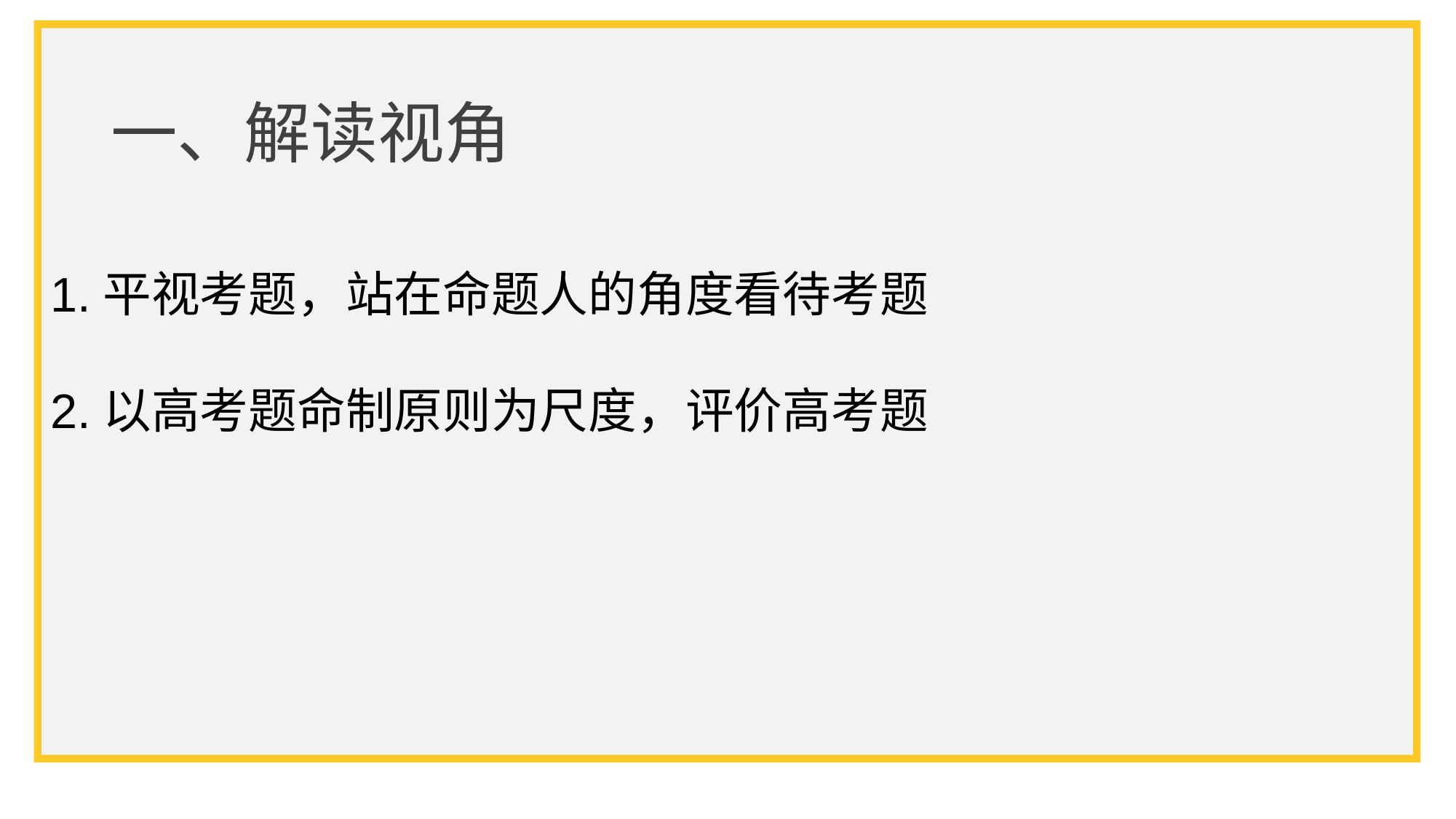

# 一、解读视角
1.平视考题，站在命题人的角度看待考题

2.以高考题命制原则为尺度，评价高考题